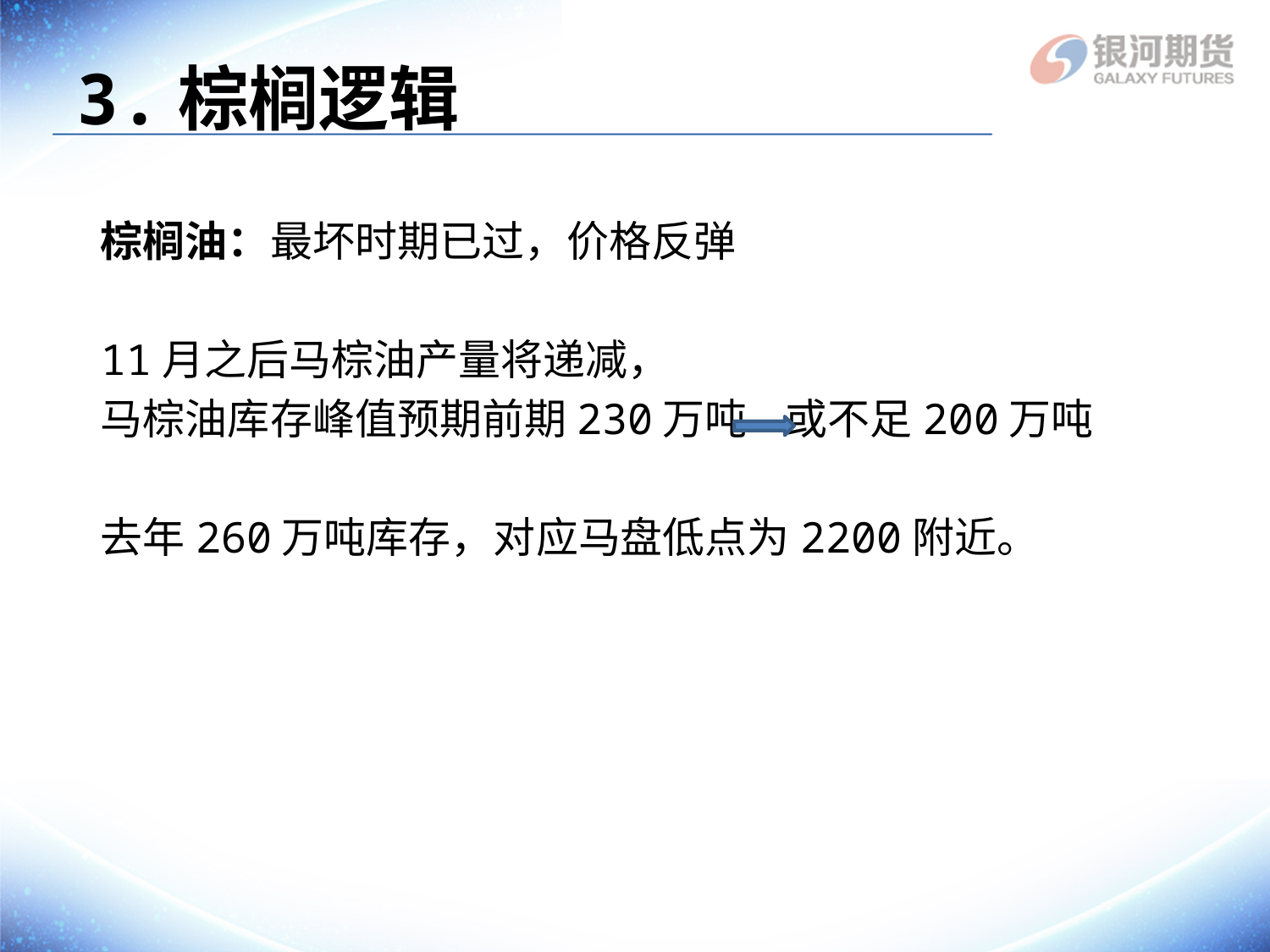

# 3.棕榈逻辑
棕榈油：最坏时期已过，价格反弹

11月之后马棕油产量将递减，
马棕油库存峰值预期前期230万吨    或不足200万吨

去年260万吨库存，对应马盘低点为2200附近。